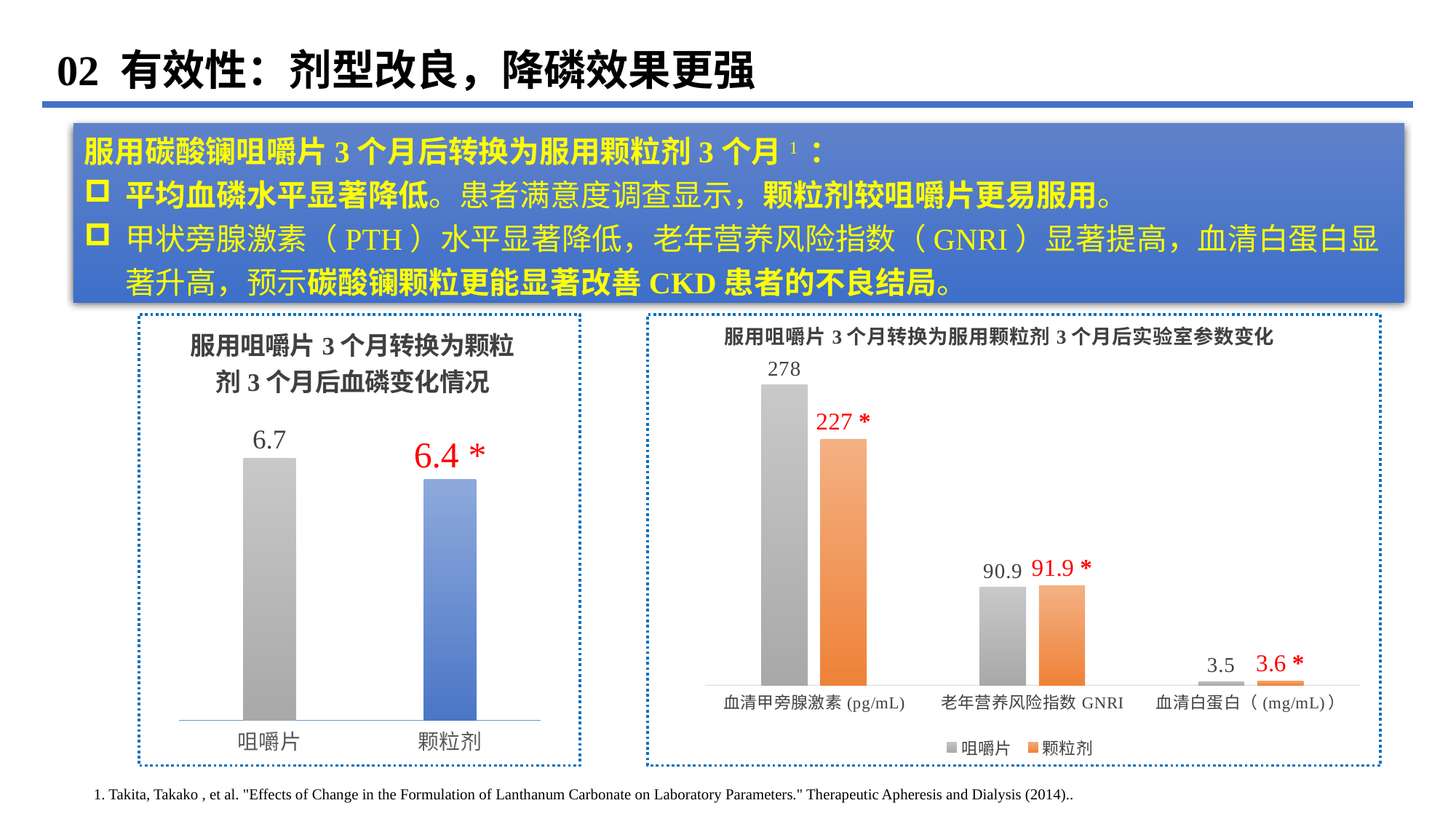

02 有效性：剂型改良，降磷效果更强
服用碳酸镧咀嚼片3个月后转换为服用颗粒剂3个月1 ：
平均血磷水平显著降低。患者满意度调查显示，颗粒剂较咀嚼片更易服用。
甲状旁腺激素（PTH）水平显著降低，老年营养风险指数（GNRI）显著提高，血清白蛋白显著升高，预示碳酸镧颗粒更能显著改善CKD患者的不良结局。

### Chart: 服用咀嚼片3个月转换为颗粒剂3个月后血磷变化情况

| Category | 血磷水平（mg/dL） |
|---|---|
| 咀嚼片 | 6.7 |
| 颗粒剂 | 6.4 |

### Chart: 服用咀嚼片3个月转换为服用颗粒剂3个月后实验室参数变化

| Category | 咀嚼片 | 颗粒剂 |
|---|---|---|
| 血清甲旁腺激素(pg/mL) | 278.0 | 227.0 |
| 老年营养风险指数GNRI | 90.9 | 91.9 |
| 血清白蛋白（(mg/mL)） | 3.5 | 3.6 |
1. Takita, Takako , et al. "Effects of Change in the Formulation of Lanthanum Carbonate on Laboratory Parameters." Therapeutic Apheresis and Dialysis (2014)..